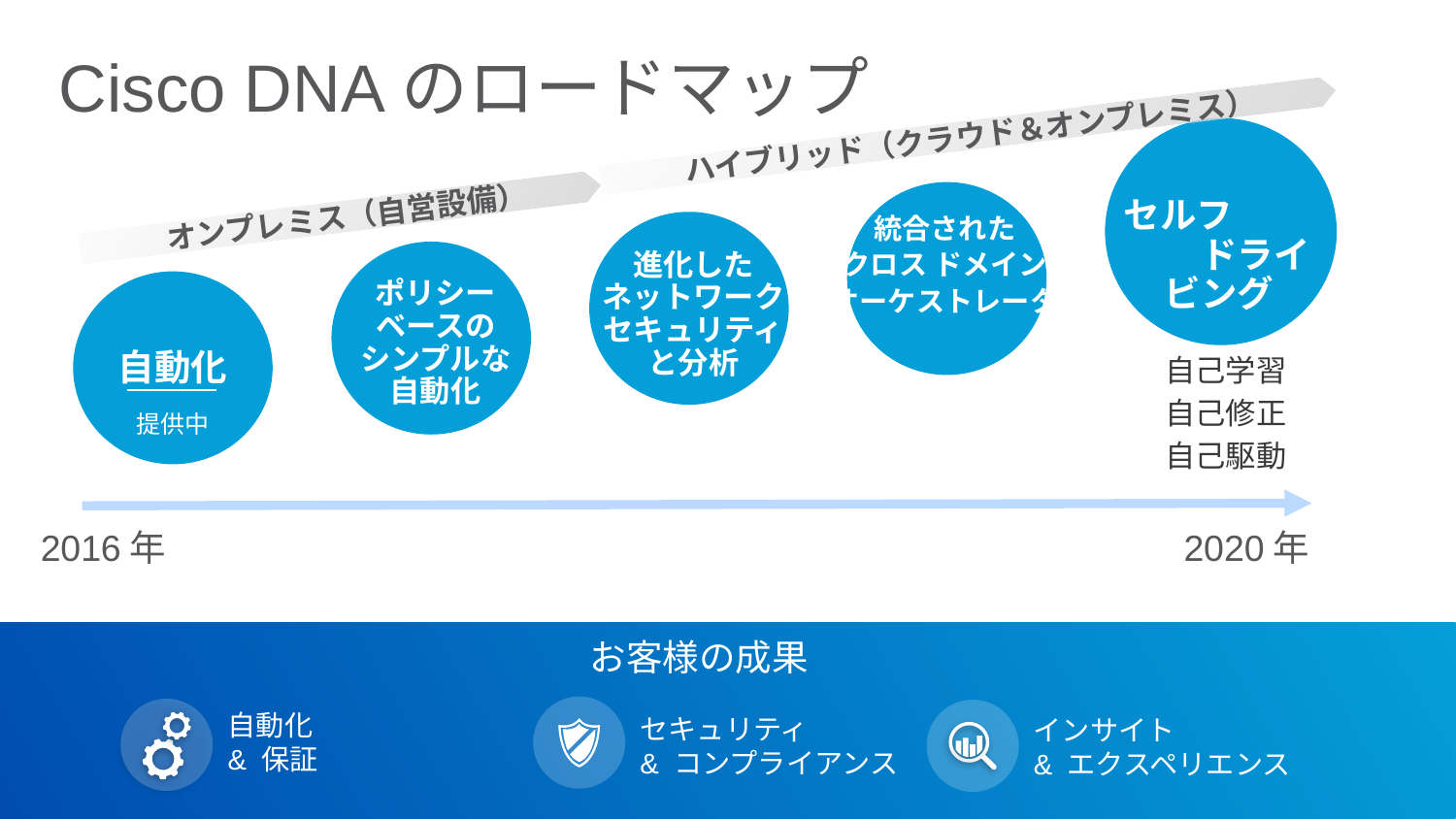

# Cisco DNAのロードマップ

自己学習
自己修正
自己駆動
 ハイブリッド（クラウド＆オンプレミス）

  オンプレミス（自営設備）

セルフ 　　　　ドライビング
統合された
クロス ドメイン
オーケストレータ
進化した
ネットワーク
セキュリティ
と分析

ポリシー
ベースの
シンプルな
自動化

自動化

提供中
2016年
2020年

お客様の成果

自動化
& 保証
セキュリティ
& コンプライアンス
インサイト
& エクスペリエンス